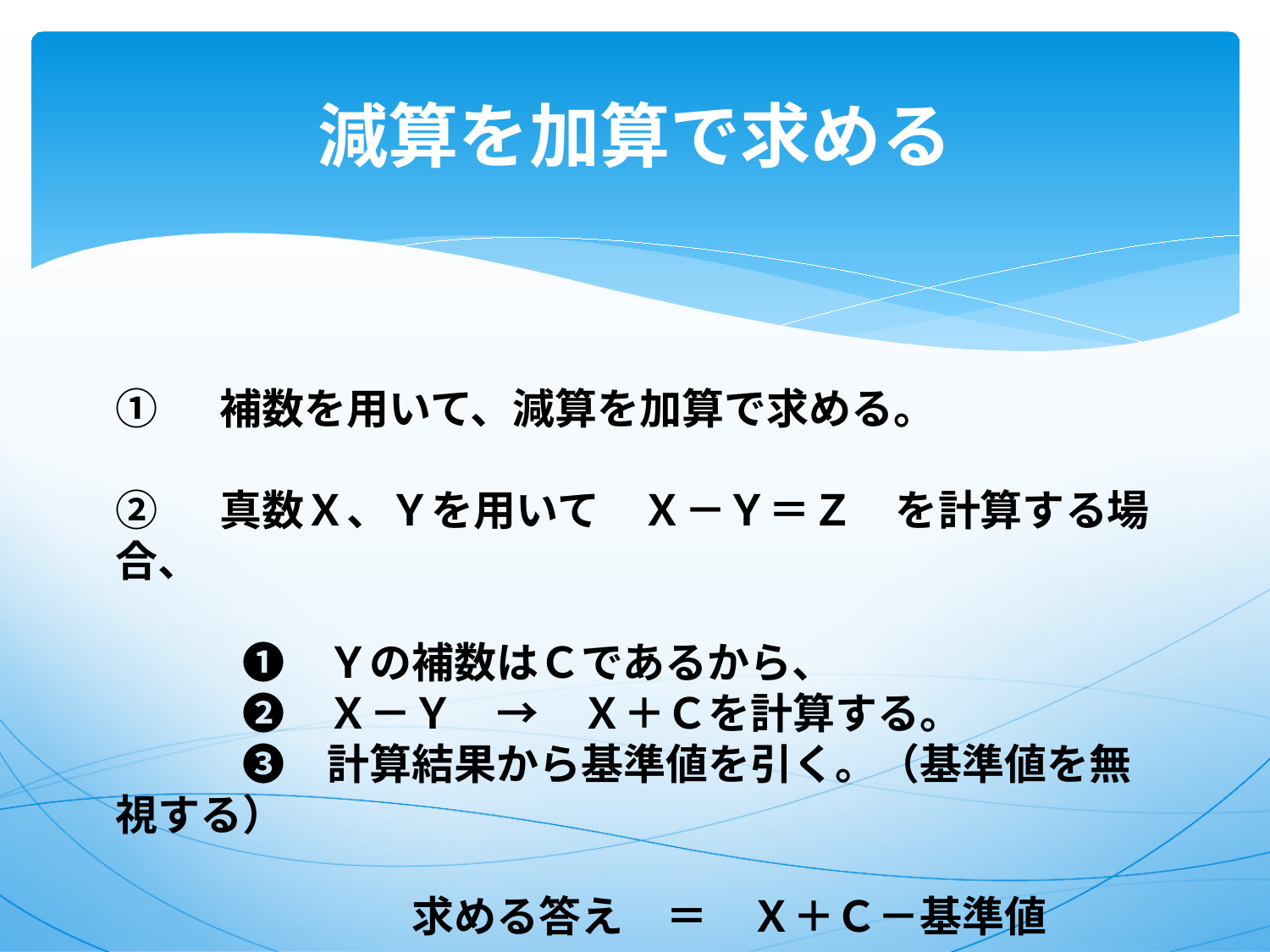

# 減算を加算で求める
① 　補数を用いて、減算を加算で求める。

② 　真数Ｘ、Ｙを用いて　Ｘ－Ｙ＝Ｚ　を計算する場合、

　　　❶　Ｙの補数はＣであるから、
　　　❷　Ｘ－Ｙ　→　Ｘ＋Ｃを計算する。
　　　❸　計算結果から基準値を引く。（基準値を無視する）

　　　　　　　求める答え　＝　Ｘ＋Ｃ－基準値